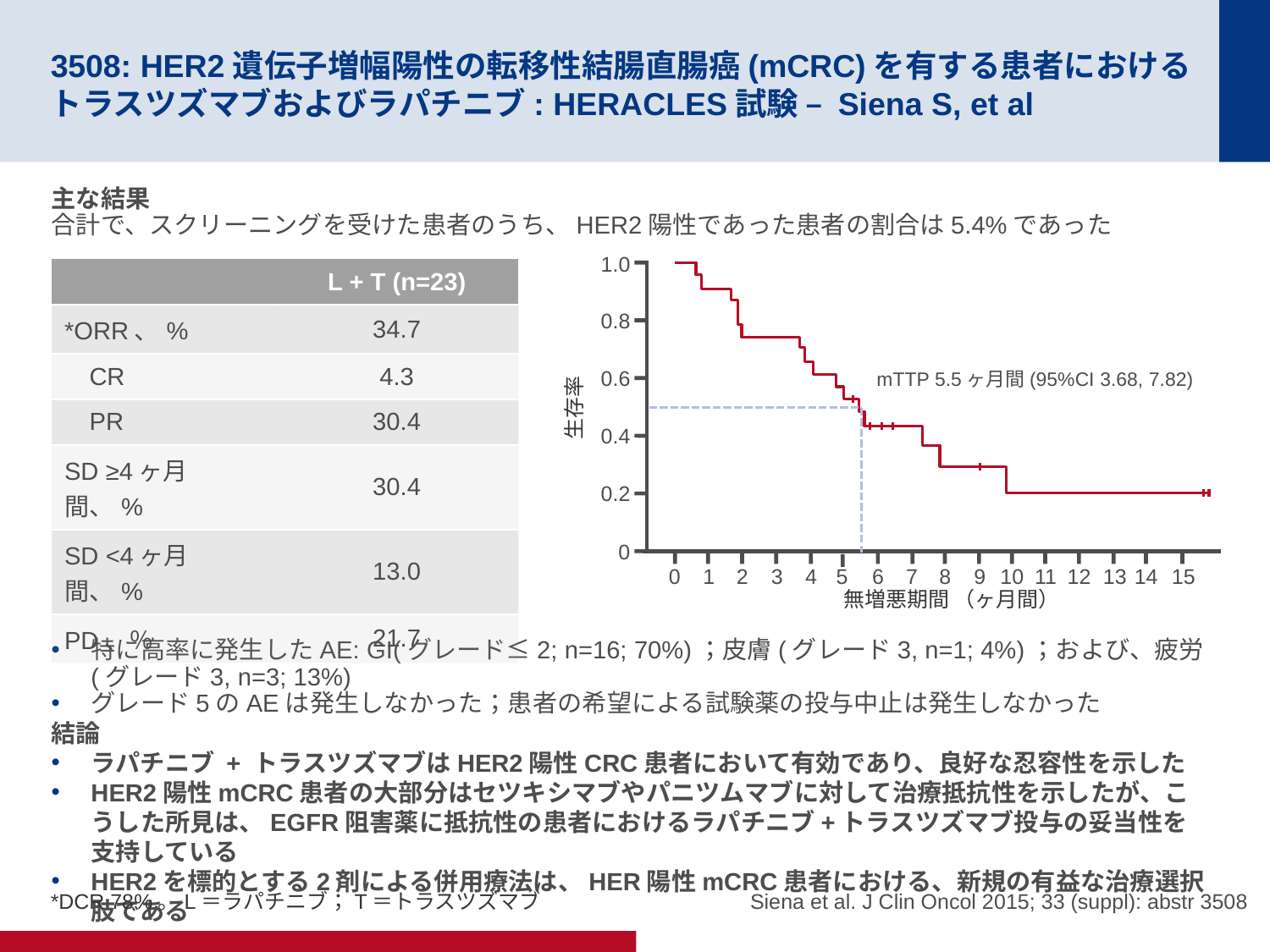

# 3508: HER2遺伝子増幅陽性の転移性結腸直腸癌(mCRC)を有する患者におけるトラスツズマブおよびラパチニブ: HERACLES試験 – Siena S, et al
主な結果
合計で、スクリーニングを受けた患者のうち、HER2陽性であった患者の割合は5.4%であった

特に高率に発生したAE: GI(グレード≤2; n=16; 70%)；皮膚(グレード3, n=1; 4%)；および、疲労(グレード3, n=3; 13%)
グレード5のAEは発生しなかった；患者の希望による試験薬の投与中止は発生しなかった
結論
ラパチニブ + トラスツズマブはHER2陽性CRC患者において有効であり、良好な忍容性を示した
HER2陽性mCRC患者の大部分はセツキシマブやパニツムマブに対して治療抵抗性を示したが、こうした所見は、EGFR阻害薬に抵抗性の患者におけるラパチニブ+トラスツズマブ投与の妥当性を支持している
HER2を標的とする2剤による併用療法は、HER陽性mCRC患者における、新規の有益な治療選択肢である
1.0

0.8

0.6
mTTP 5.5ヶ月間(95%CI 3.68, 7.82)

生存率
0.4

0.2

0

0
1
2
3
4
5
6
7
8
9
10
11
12
13
14
15
無増悪期間 （ヶ月間）
|  | L + T (n=23) |
| --- | --- |
| \*ORR、% | 34.7 |
| CR | 4.3 |
| PR | 30.4 |
| SD ≥4ヶ月間、% | 30.4 |
| SD <4ヶ月間、% | 13.0 |
| PD、％ | 21.7 |
*DCR 78%。L＝ラパチニブ；T＝トラスツズマブ
Siena et al. J Clin Oncol 2015; 33 (suppl): abstr 3508